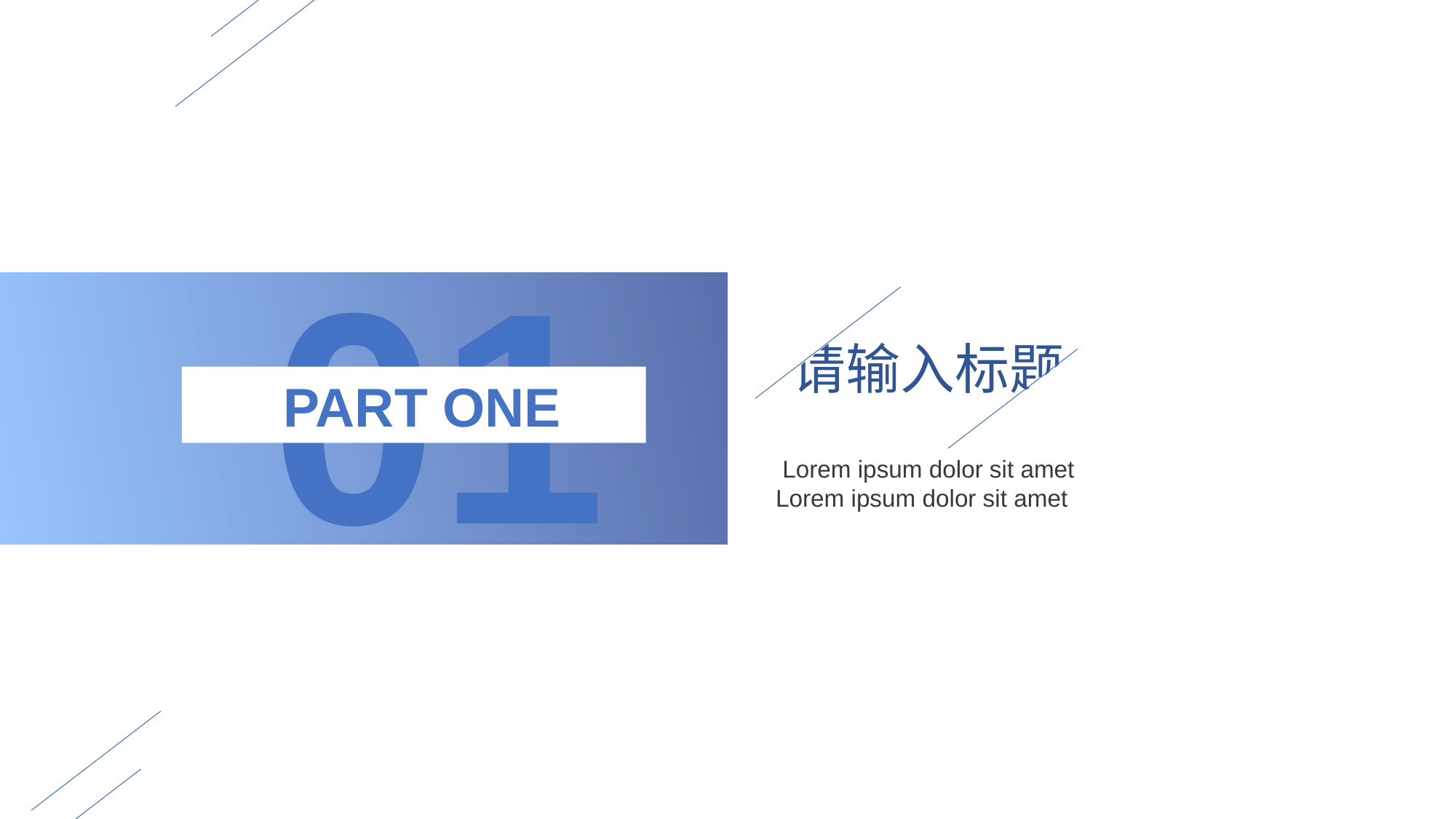

01

请输入标题

      PART ONE
Lorem ipsum dolor sit amet
Lorem ipsum dolor sit amet